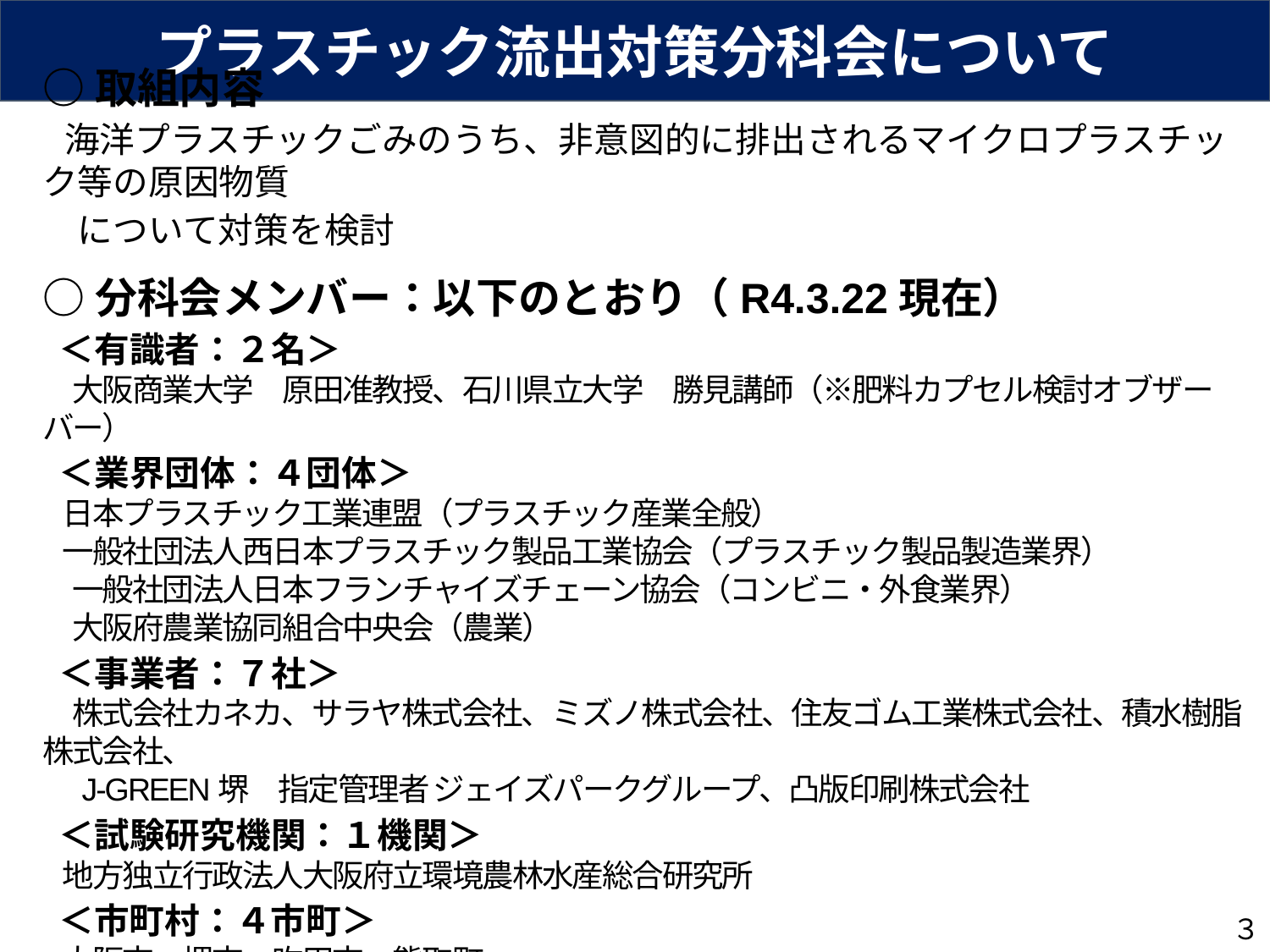

プラスチック流出対策分科会について
○取組内容
  海洋プラスチックごみのうち、非意図的に排出されるマイクロプラスチック等の原因物質
　について対策を検討
○分科会メンバー：以下のとおり（R4.3.22現在）
 ＜有識者：２名＞
　大阪商業大学　原田准教授、石川県立大学　勝見講師（※肥料カプセル検討オブザーバー）
 ＜業界団体：４団体＞
  日本プラスチック工業連盟（プラスチック産業全般）
  一般社団法人西日本プラスチック製品工業協会（プラスチック製品製造業界）
　一般社団法人日本フランチャイズチェーン協会（コンビニ・外食業界）
　大阪府農業協同組合中央会（農業）
 ＜事業者：７社＞
　株式会社カネカ、サラヤ株式会社、ミズノ株式会社、住友ゴム工業株式会社、積水樹脂株式会社、
　J-GREEN堺　指定管理者 ジェイズパークグループ、凸版印刷株式会社
 ＜試験研究機関：１機関＞
  地方独立行政法人大阪府立環境農林水産総合研究所
 ＜市町村：４市町＞
  大阪市、堺市、吹田市、熊取町
３